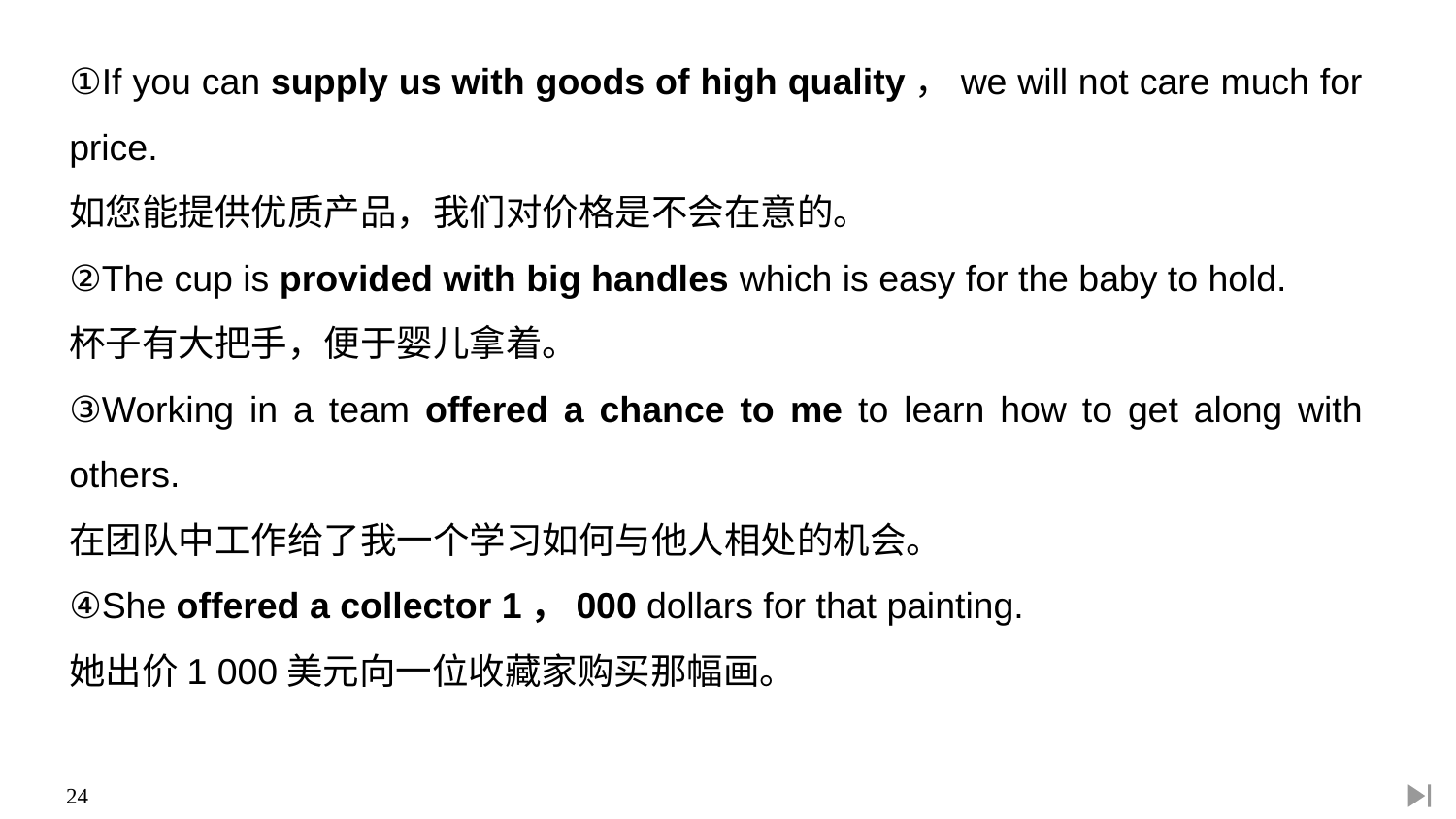

①If you can supply us with goods of high quality，we will not care much for price.
如您能提供优质产品，我们对价格是不会在意的。
②The cup is provided with big handles which is easy for the baby to hold.
杯子有大把手，便于婴儿拿着。
③Working in a team offered a chance to me to learn how to get along with others.
在团队中工作给了我一个学习如何与他人相处的机会。
④She offered a collector 1，000 dollars for that painting.
她出价1 000美元向一位收藏家购买那幅画。